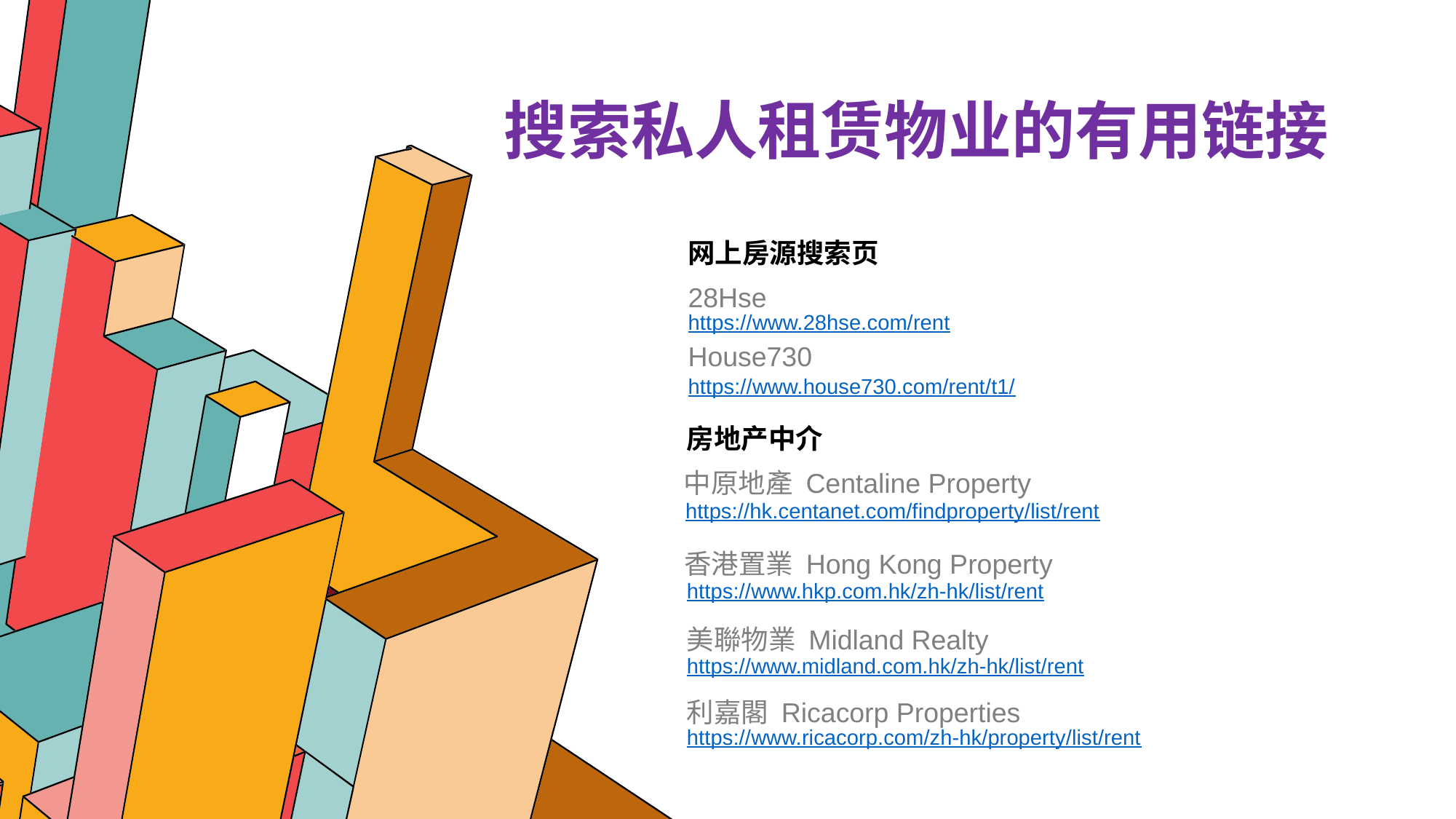

# 搜索私人租赁物业的有用链接
网上房源搜索页
28Hse
https://www.28hse.com/rent
House730
https://www.house730.com/rent/t1/
房地产中介
中原地產 Centaline Property
https://hk.centanet.com/findproperty/list/rent
香港置業 Hong Kong Property
https://www.hkp.com.hk/zh-hk/list/rent
美聯物業 Midland Realty
https://www.midland.com.hk/zh-hk/list/rent
利嘉閣 Ricacorp Properties
https://www.ricacorp.com/zh-hk/property/list/rent